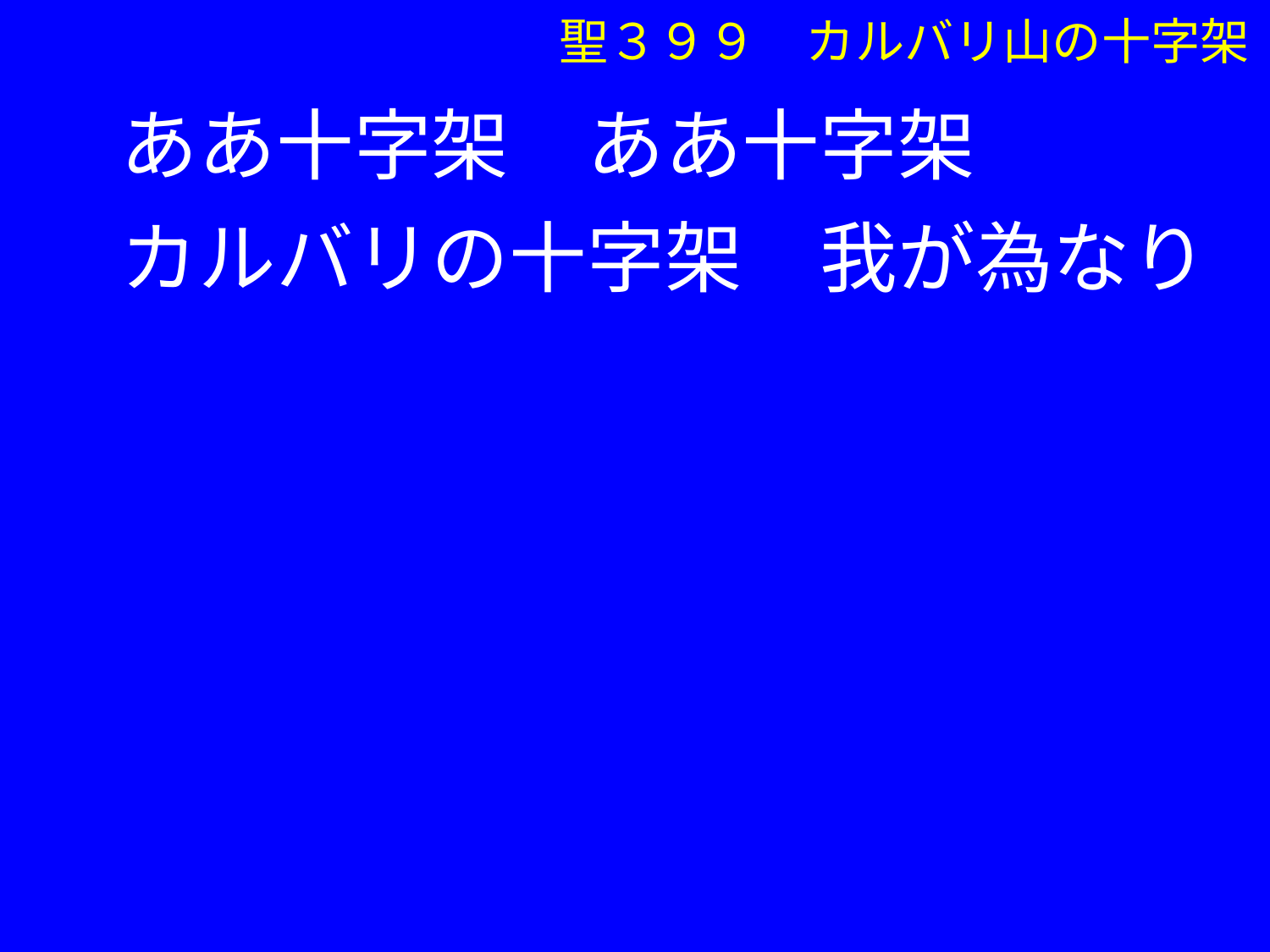

聖３９９　カルバリ山の十字架
　ああ十字架　ああ十字架
　カルバリの十字架　我が為なり